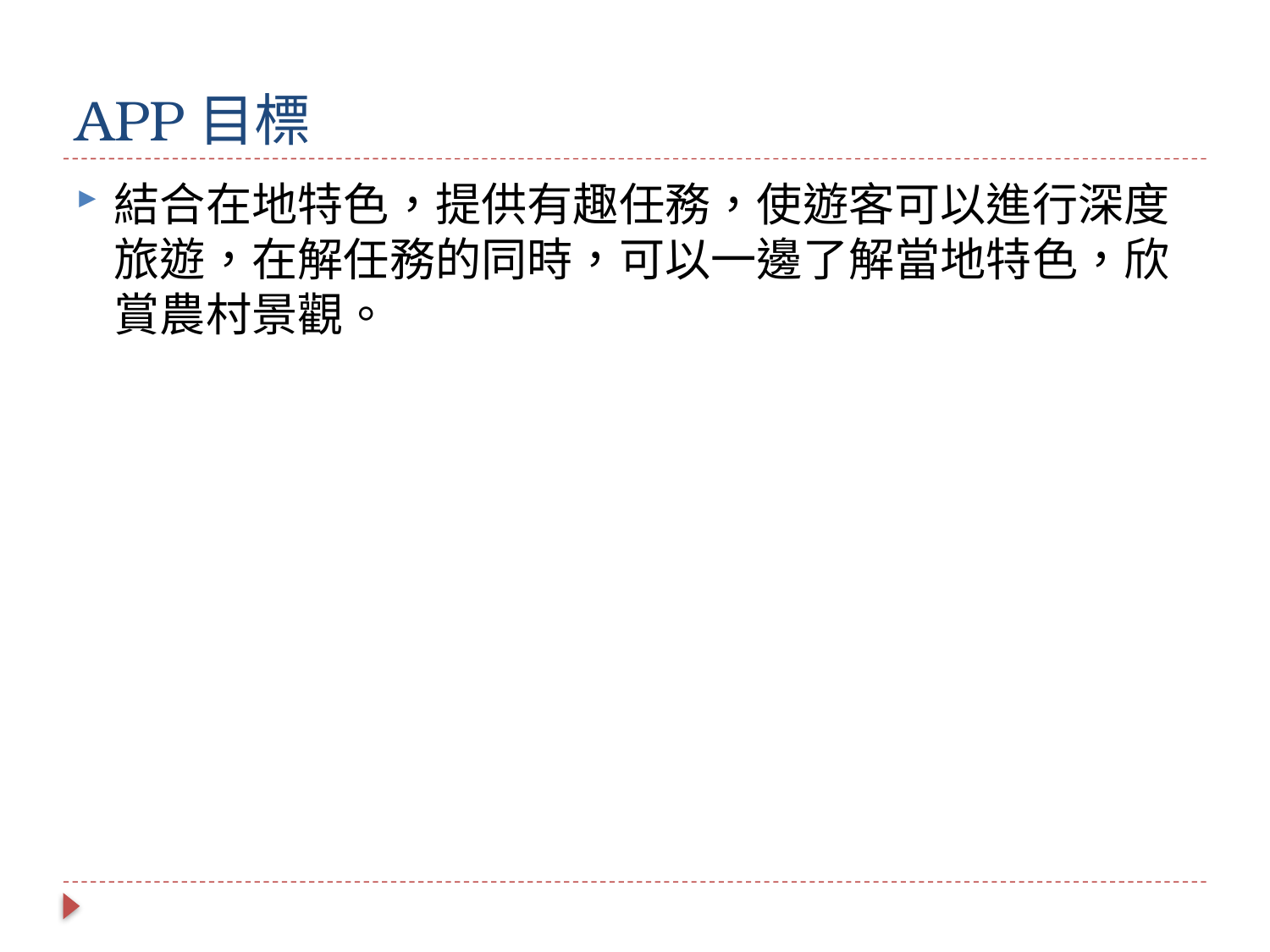

# APP目標
結合在地特色，提供有趣任務，使遊客可以進行深度旅遊，在解任務的同時，可以一邊了解當地特色，欣賞農村景觀。